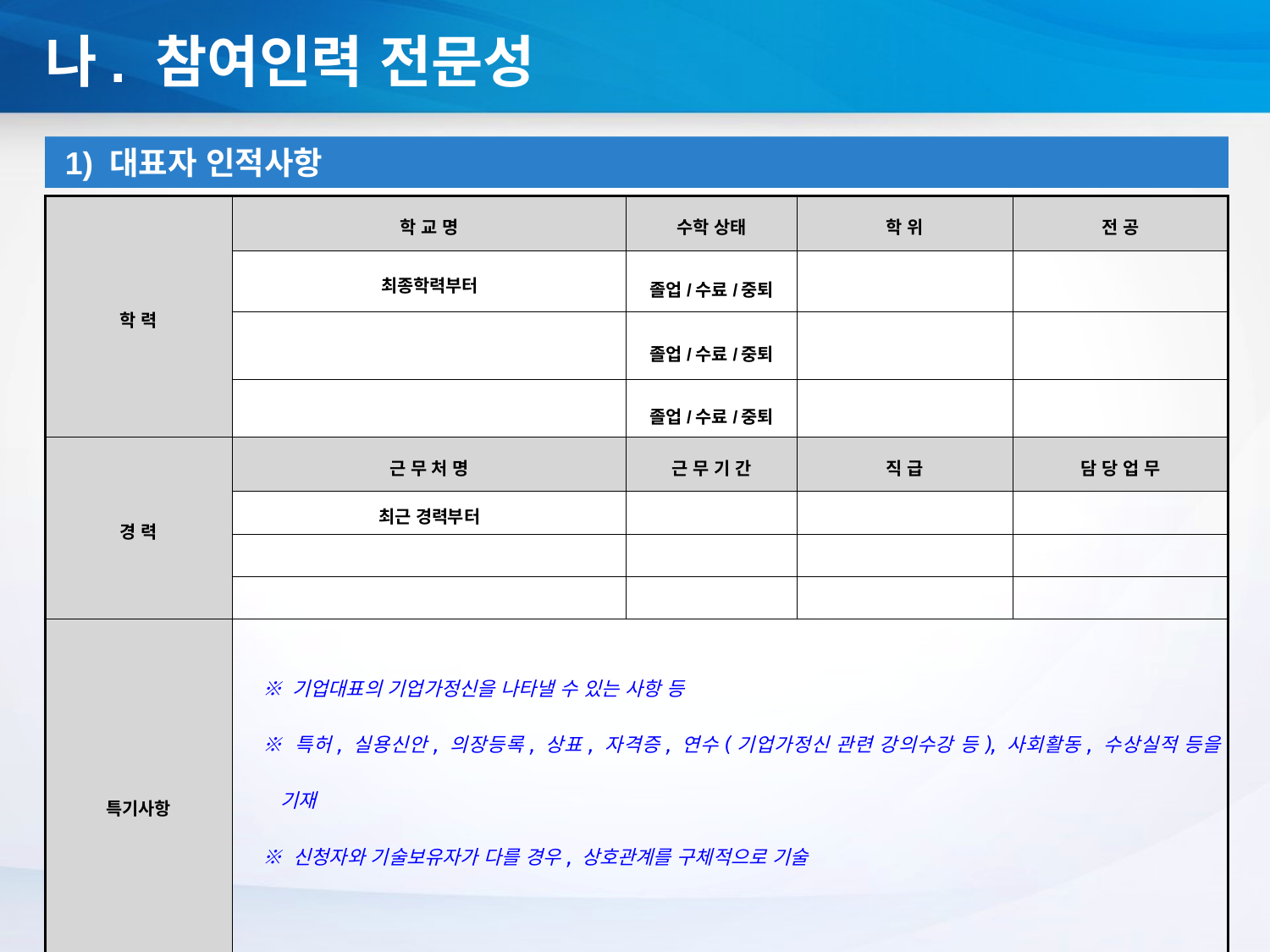

나. 참여인력 전문성
1) 대표자 인적사항
| 학 력 | 학 교 명 | 수학 상태 | 학 위 | 전 공 |
| --- | --- | --- | --- | --- |
|  | 최종학력부터 | 졸업/수료/중퇴 |  |  |
|  |  | 졸업/수료/중퇴 |  |  |
|  |  | 졸업/수료/중퇴 |  |  |
| 경 력 | 근 무 처 명 | 근 무 기 간 | 직 급 | 담 당 업 무 |
|  | 최근 경력부터 |  |  |  |
|  |  |  |  |  |
|  |  |  |  |  |
| 특기사항 | ※ 기업대표의 기업가정신을 나타낼 수 있는 사항 등 ※ 특허, 실용신안, 의장등록, 상표, 자격증, 연수(기업가정신 관련 강의수강 등), 사회활동, 수상실적 등을 기재 ※ 신청자와 기술보유자가 다를 경우, 상호관계를 구체적으로 기술 |  |  |  |